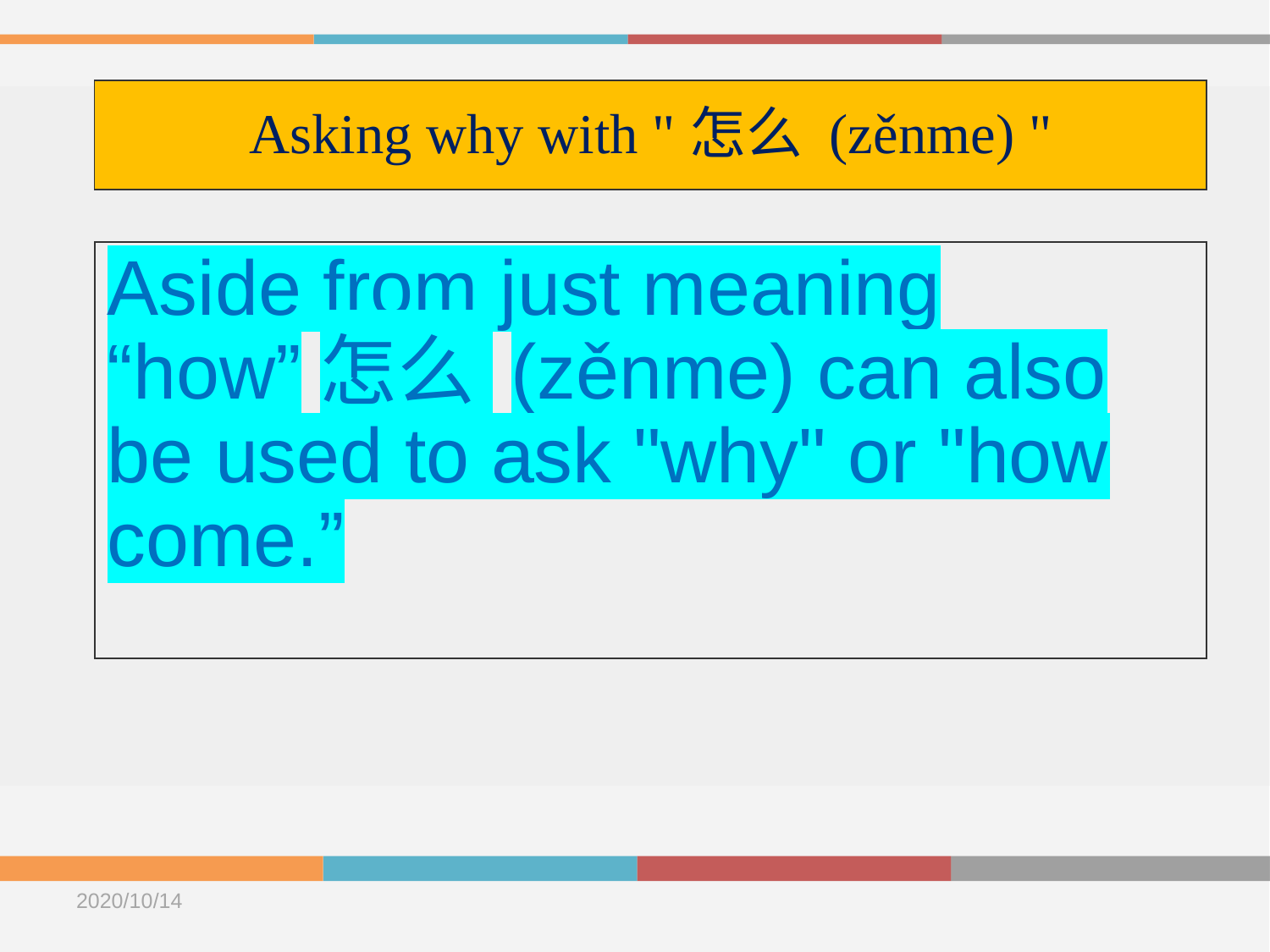

# Asking why with "怎么 (zěnme) "
Aside from just meaning “how”怎么 (zěnme) can also be used to ask "why" or "how come.”
2020/10/14